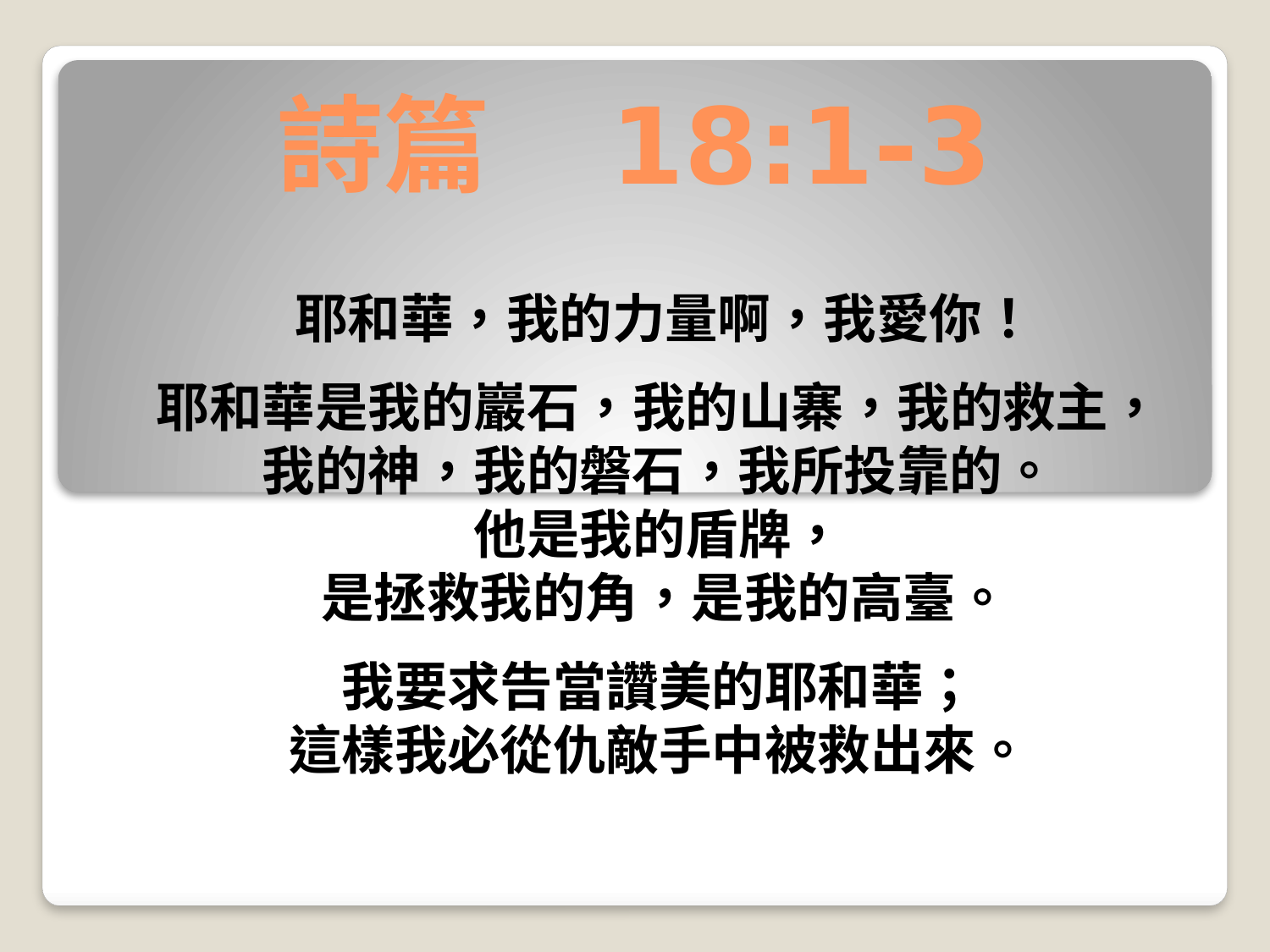

# 詩篇    18:1-3
耶和華，我的力量啊，我愛你！
 
耶和華是我的巖石，我的山寨，我的救主， 
我的神，我的磐石，我所投靠的。 
他是我的盾牌， 
是拯救我的角，是我的高臺。
 
我要求告當讚美的耶和華； 
這樣我必從仇敵手中被救出來。